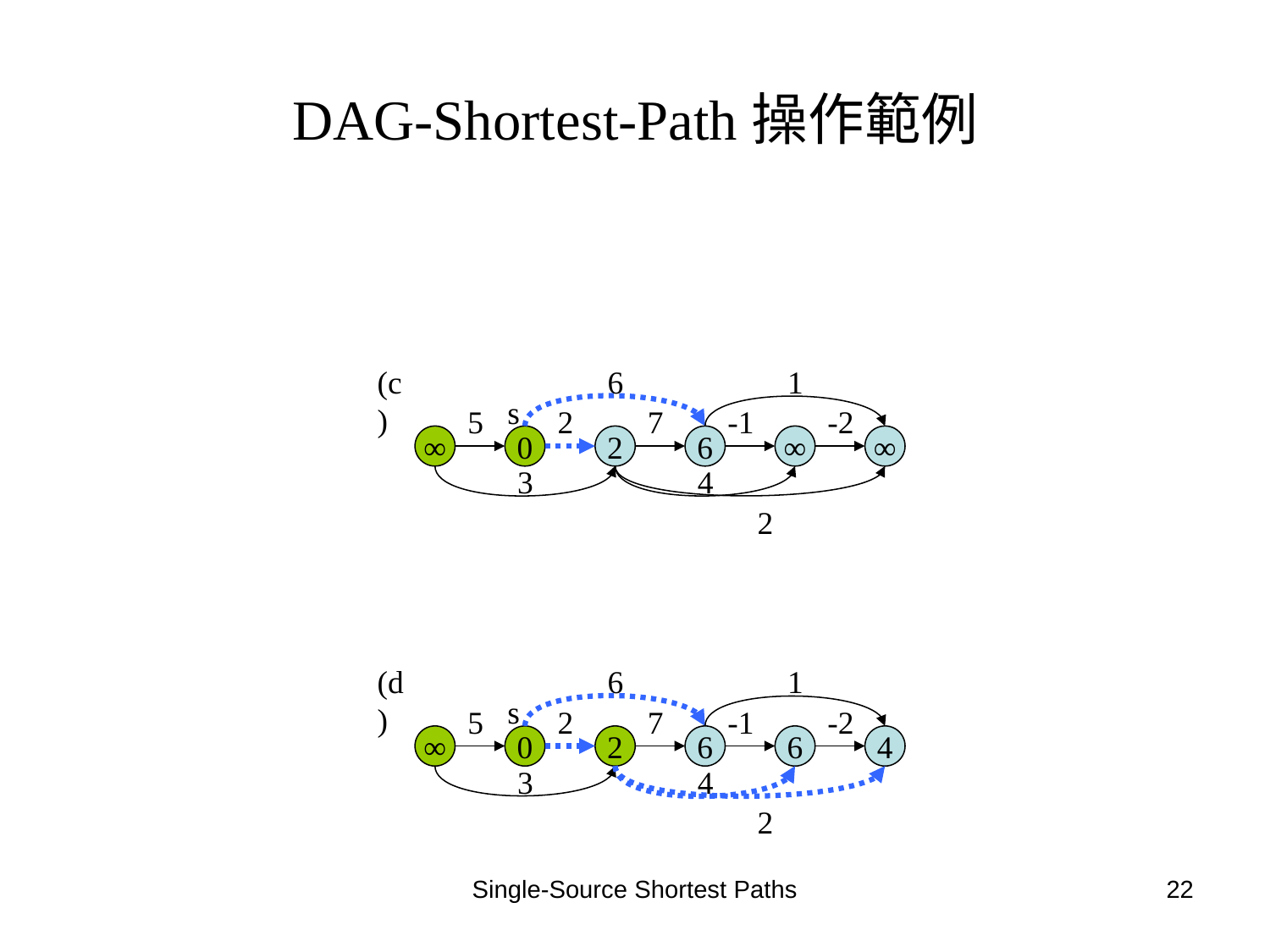

# DAG-Shortest-Path操作範例
(c)
6
1
s
5
2
7
-1
-2
∞
0
2
6
∞
∞
3
4
2
(d)
6
1
s
5
2
7
-1
-2
∞
0
2
6
6
4
3
4
2
Single-Source Shortest Paths
22